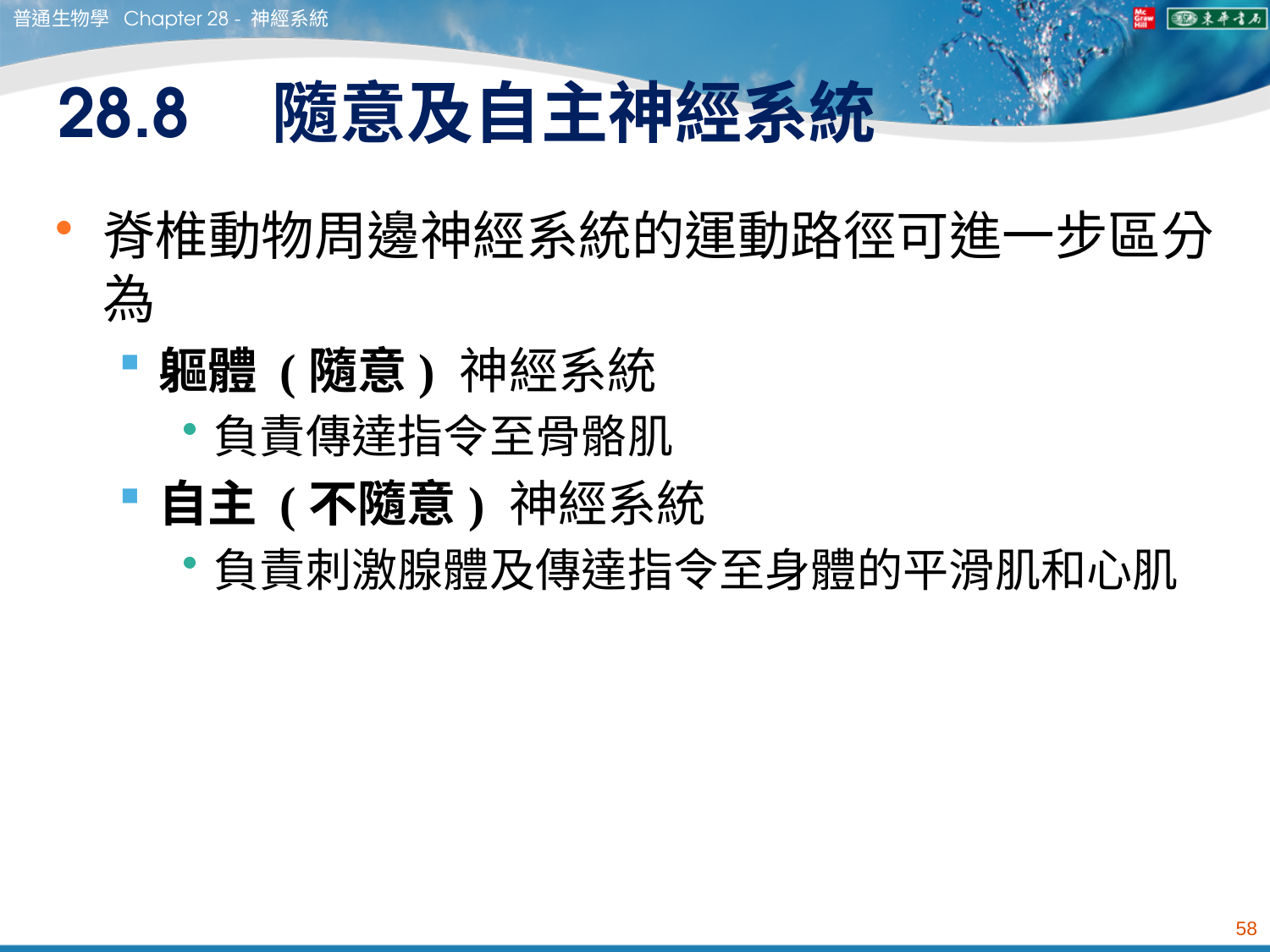

普通生物學  Chapter 28 - 神經系統
# 28.8　隨意及自主神經系統
脊椎動物周邊神經系統的運動路徑可進一步區分為
軀體 (隨意) 神經系統
負責傳達指令至骨骼肌
自主 (不隨意) 神經系統
負責刺激腺體及傳達指令至身體的平滑肌和心肌
58